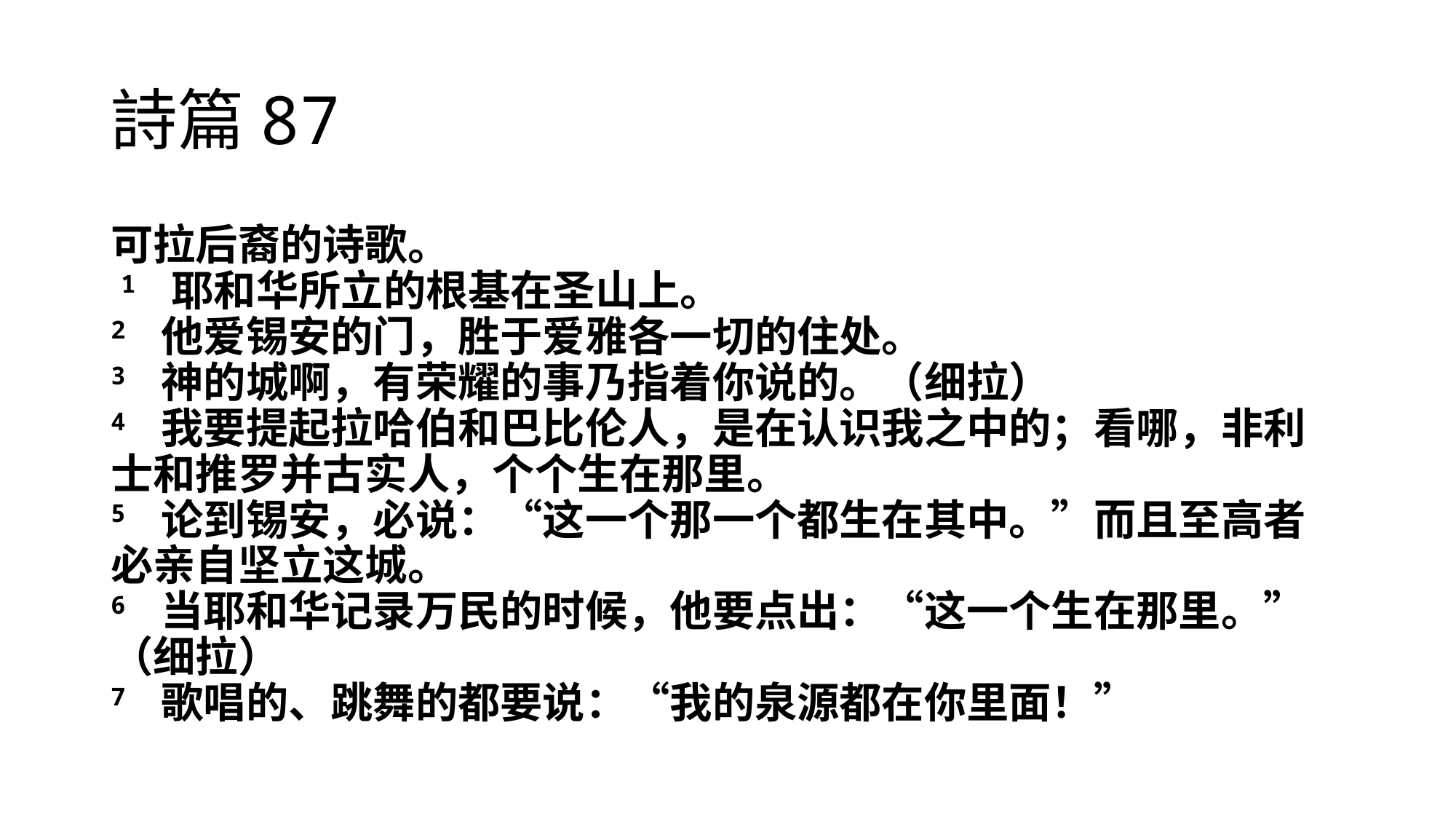

# 詩篇87
可拉后裔的诗歌。
​1 耶和华所立的根基在圣山上。
2 他爱锡安的门，胜于爱雅各一切的住处。
3 神的城啊，有荣耀的事乃指着你说的。（细拉）
4 我要提起拉哈伯和巴比伦人，是在认识我之中的；看哪，非利士和推罗并古实人，个个生在那里。
5 论到锡安，必说：“这一个那一个都生在其中。”而且至高者必亲自坚立这城。
6 当耶和华记录万民的时候，他要点出：“这一个生在那里。”（细拉）
7 歌唱的、跳舞的都要说：“我的泉源都在你里面！”